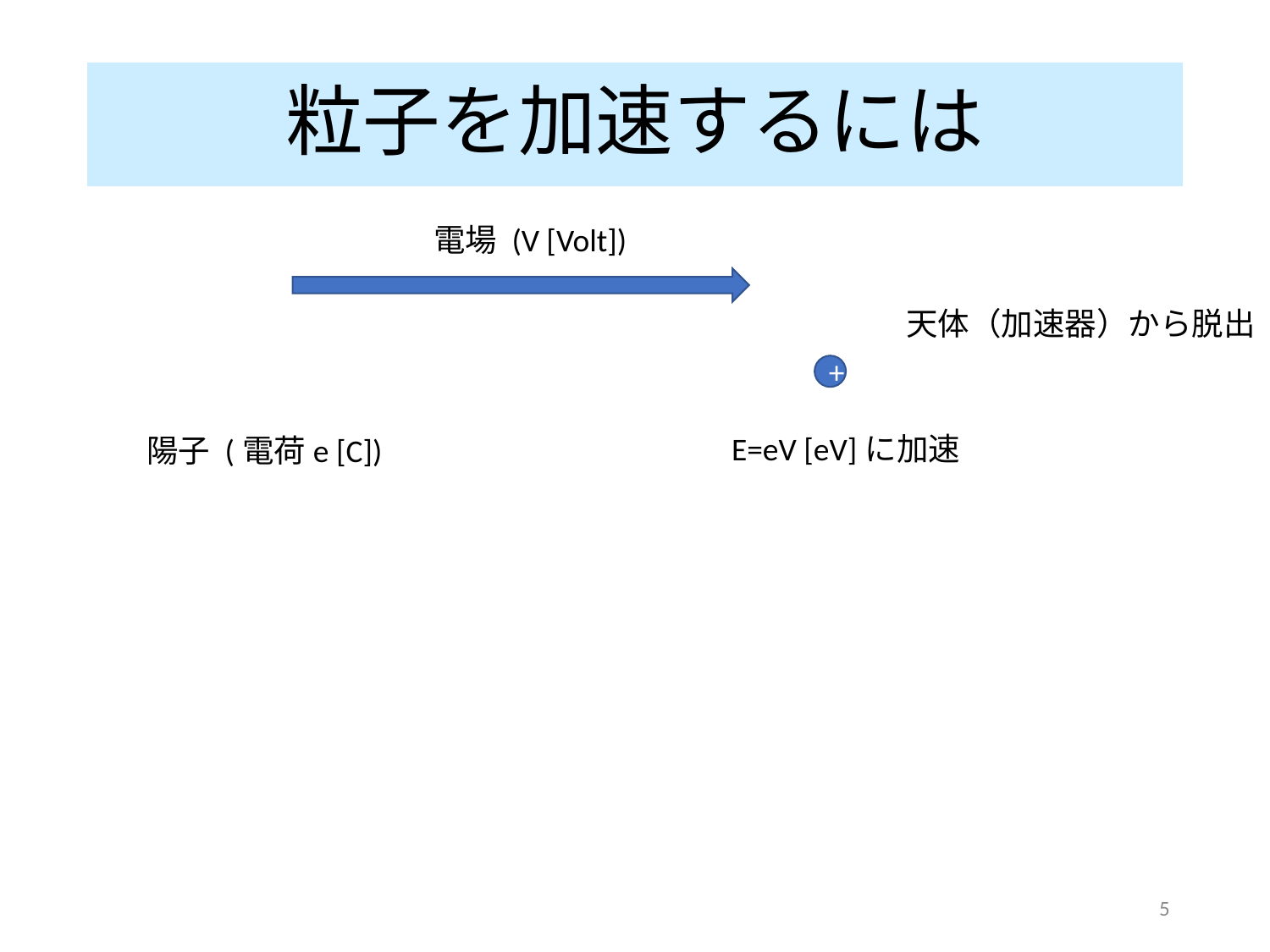

粒子を加速するには
電場 (V [Volt])

天体（加速器）から脱出
+
E=eV [eV]に加速
陽子 (電荷e [C])
5